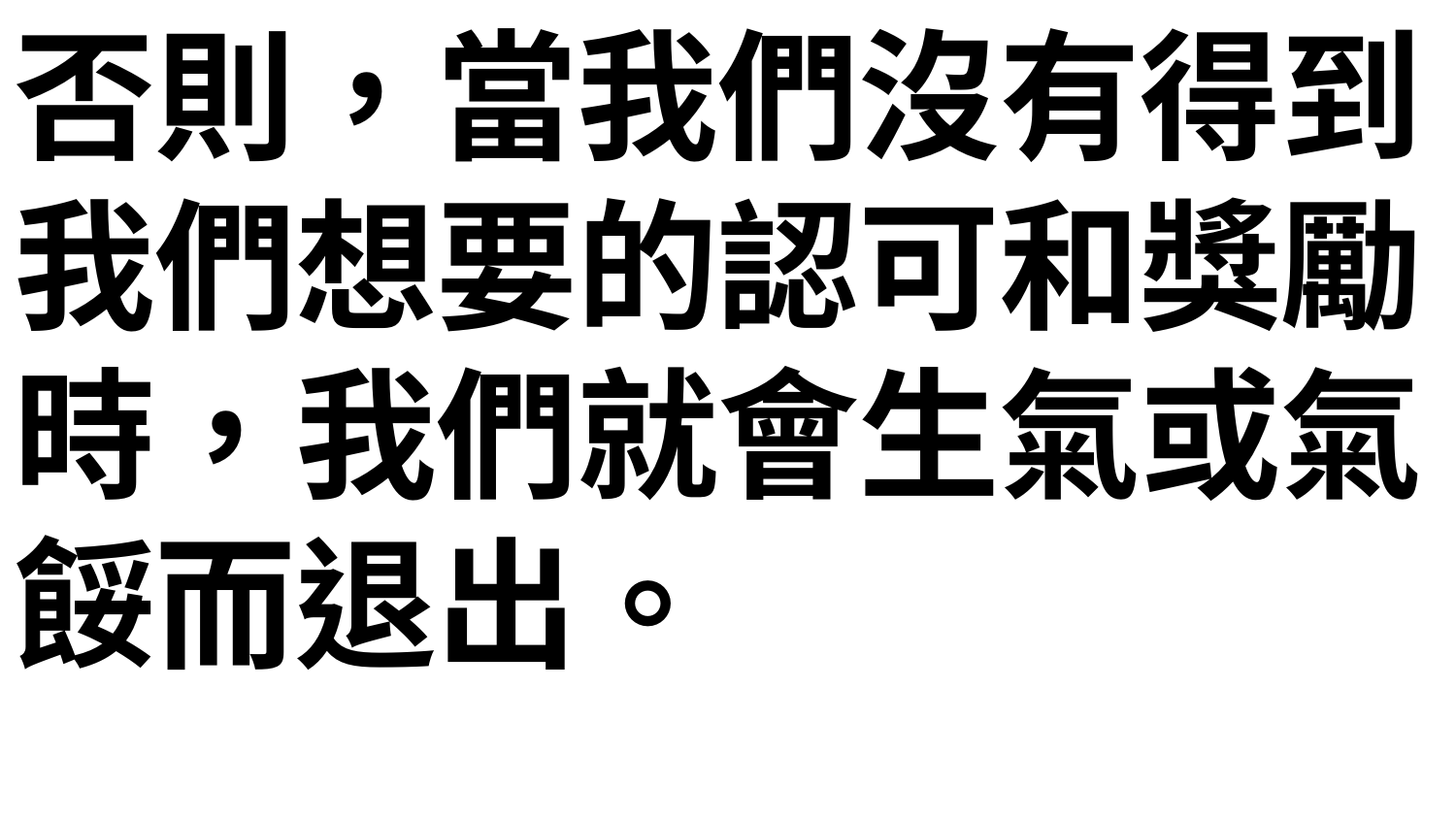

否則，當我們沒有得到我們想要的認可和獎勵時，我們就會生氣或氣餒而退出。